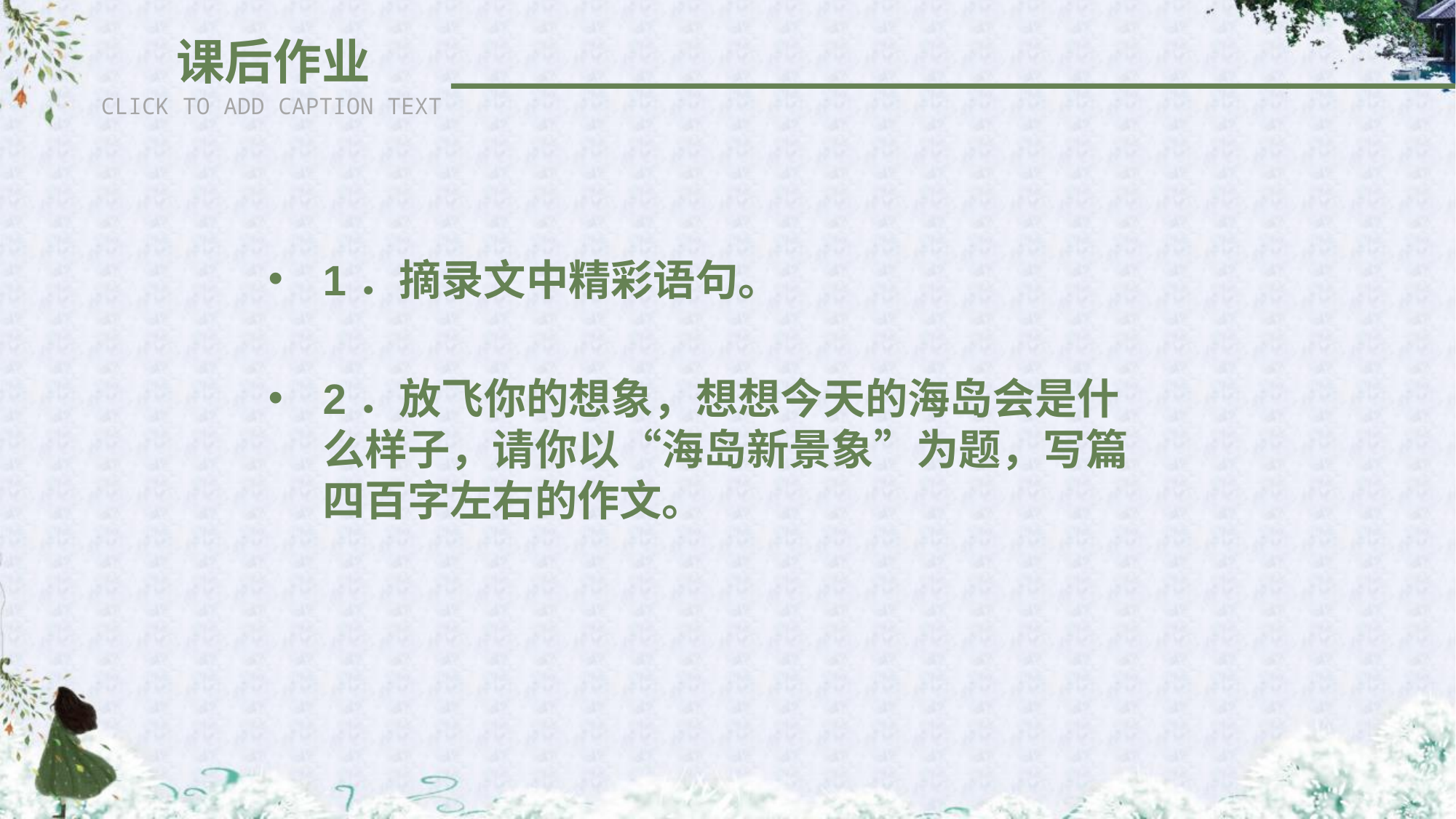

课后作业

CLICK TO ADD CAPTION TEXT
1．摘录文中精彩语句。

2．放飞你的想象，想想今天的海岛会是什么样子，请你以“海岛新景象”为题，写篇四百字左右的作文。